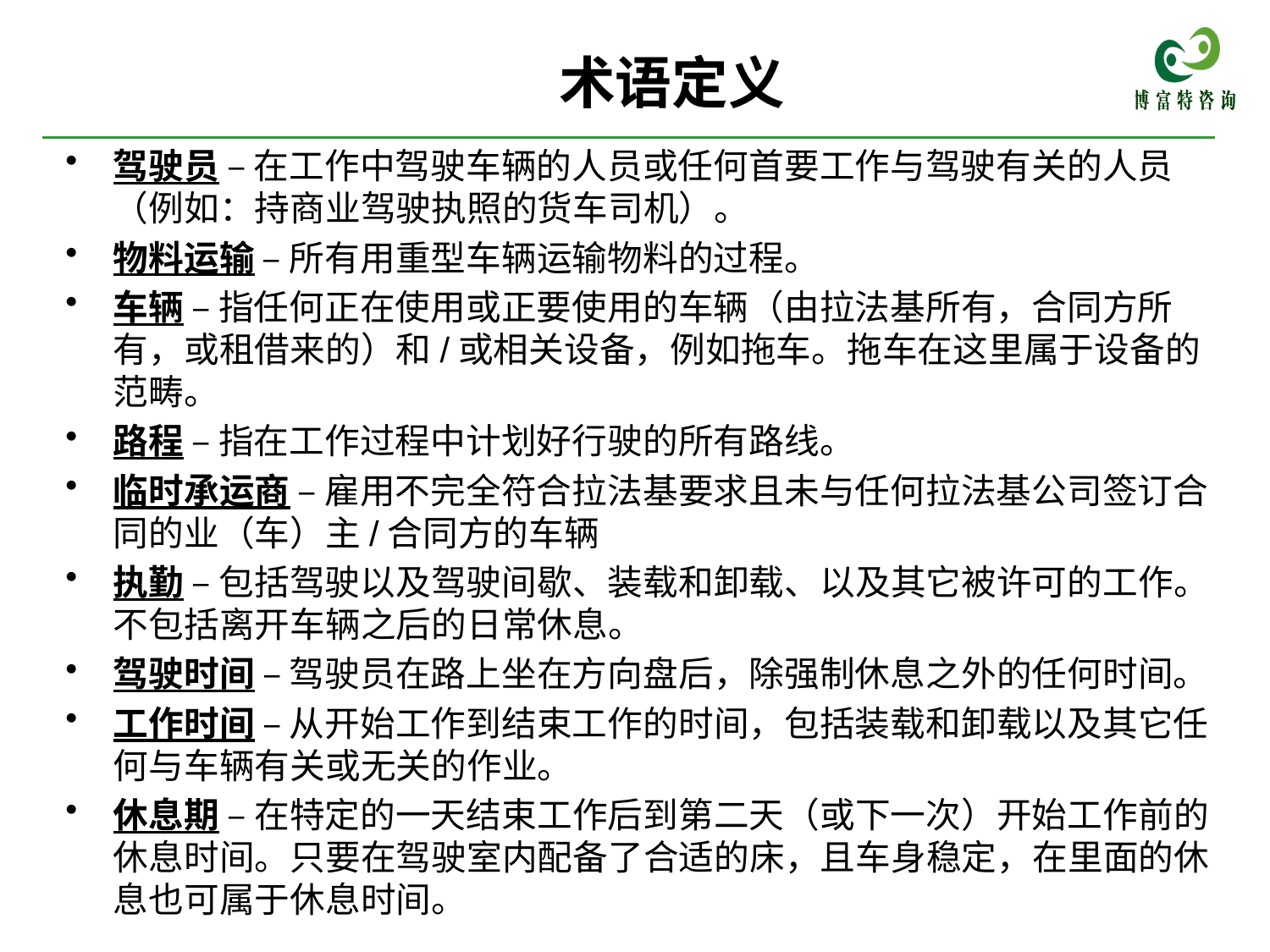

# 术语定义
驾驶员 – 在工作中驾驶车辆的人员或任何首要工作与驾驶有关的人员（例如：持商业驾驶执照的货车司机）。
物料运输 – 所有用重型车辆运输物料的过程。
车辆 – 指任何正在使用或正要使用的车辆（由拉法基所有，合同方所有，或租借来的）和/或相关设备，例如拖车。拖车在这里属于设备的范畴。
路程 – 指在工作过程中计划好行驶的所有路线。
临时承运商 – 雇用不完全符合拉法基要求且未与任何拉法基公司签订合同的业（车）主/合同方的车辆
执勤 – 包括驾驶以及驾驶间歇、装载和卸载、以及其它被许可的工作。不包括离开车辆之后的日常休息。
驾驶时间 – 驾驶员在路上坐在方向盘后，除强制休息之外的任何时间。
工作时间 – 从开始工作到结束工作的时间，包括装载和卸载以及其它任何与车辆有关或无关的作业。
休息期 – 在特定的一天结束工作后到第二天（或下一次）开始工作前的休息时间。只要在驾驶室内配备了合适的床，且车身稳定，在里面的休息也可属于休息时间。

4